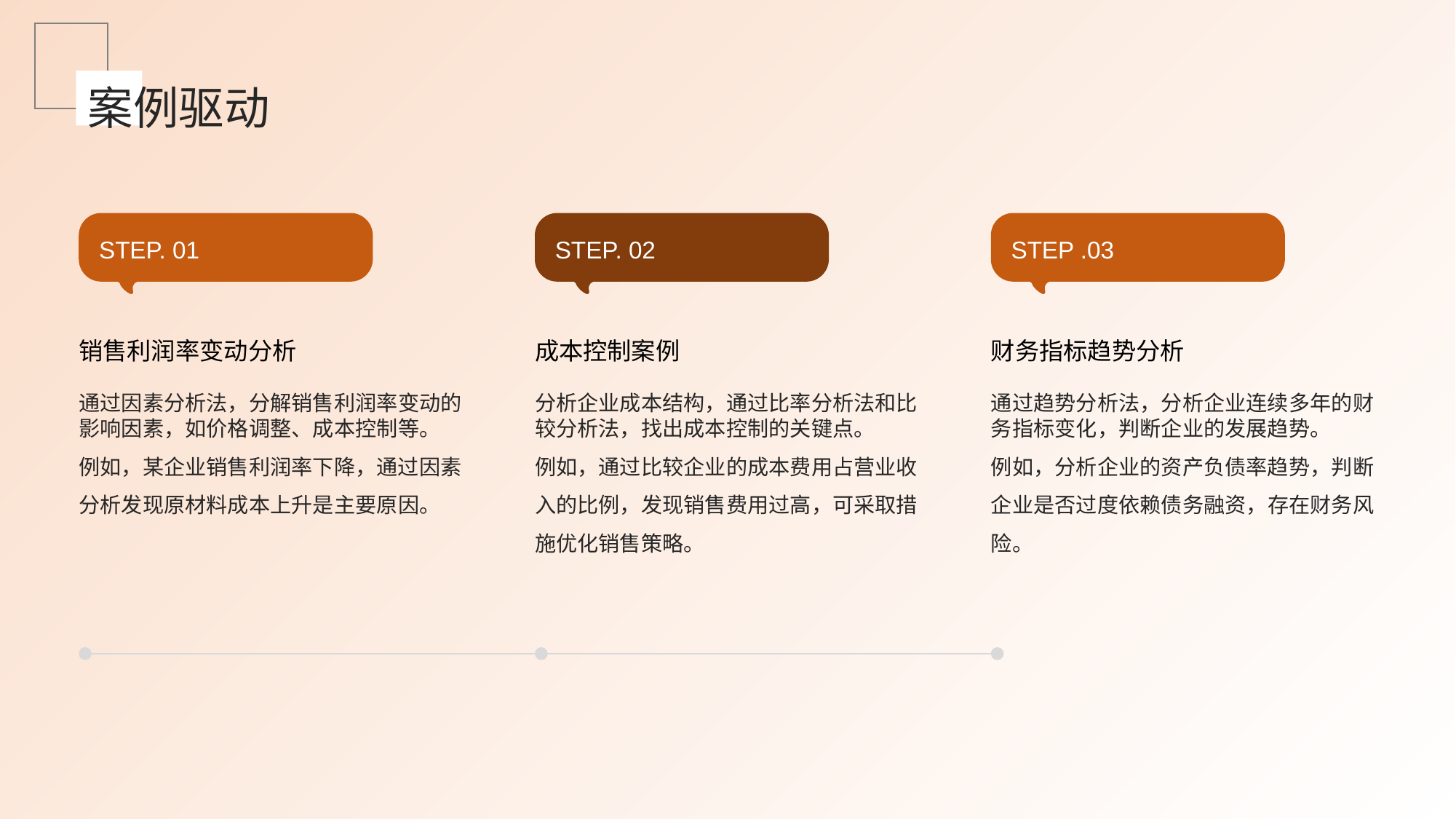

案例驱动

STEP. 01
STEP. 02
STEP .03
销售利润率变动分析
成本控制案例
财务指标趋势分析
通过因素分析法，分解销售利润率变动的影响因素，如价格调整、成本控制等。
例如，某企业销售利润率下降，通过因素分析发现原材料成本上升是主要原因。
分析企业成本结构，通过比率分析法和比较分析法，找出成本控制的关键点。
例如，通过比较企业的成本费用占营业收入的比例，发现销售费用过高，可采取措施优化销售策略。
通过趋势分析法，分析企业连续多年的财务指标变化，判断企业的发展趋势。
例如，分析企业的资产负债率趋势，判断企业是否过度依赖债务融资，存在财务风险。